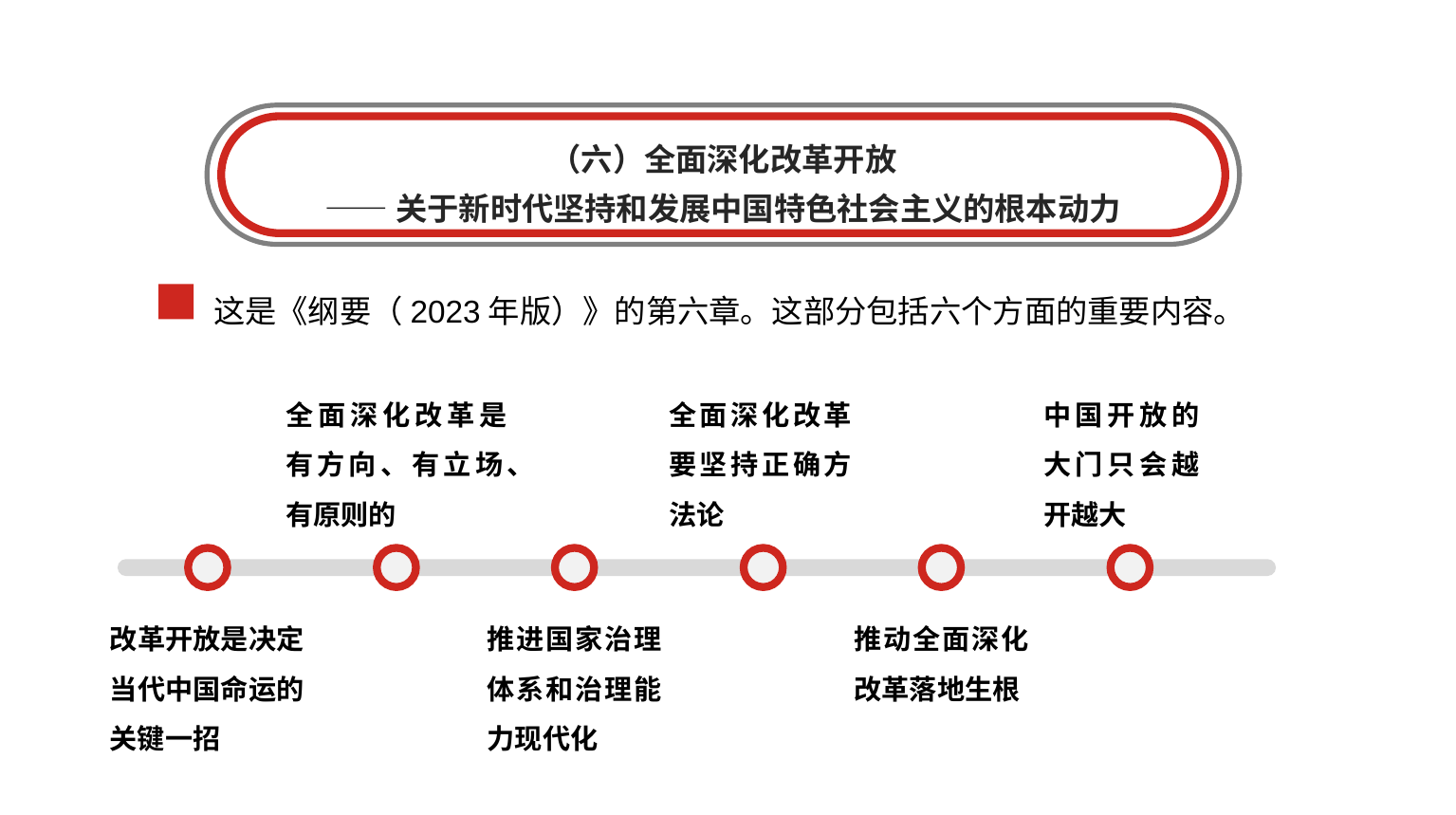

（六）全面深化改革开放
——关于新时代坚持和发展中国特色社会主义的根本动力
这是《纲要（2023年版）》的第六章。这部分包括六个方面的重要内容。

全面深化改革是有方向、有立场、有原则的
全面深化改革要坚持正确方法论
中国开放的大门只会越开越大

改革开放是决定当代中国命运的关键一招
推进国家治理体系和治理能力现代化
推动全面深化改革落地生根